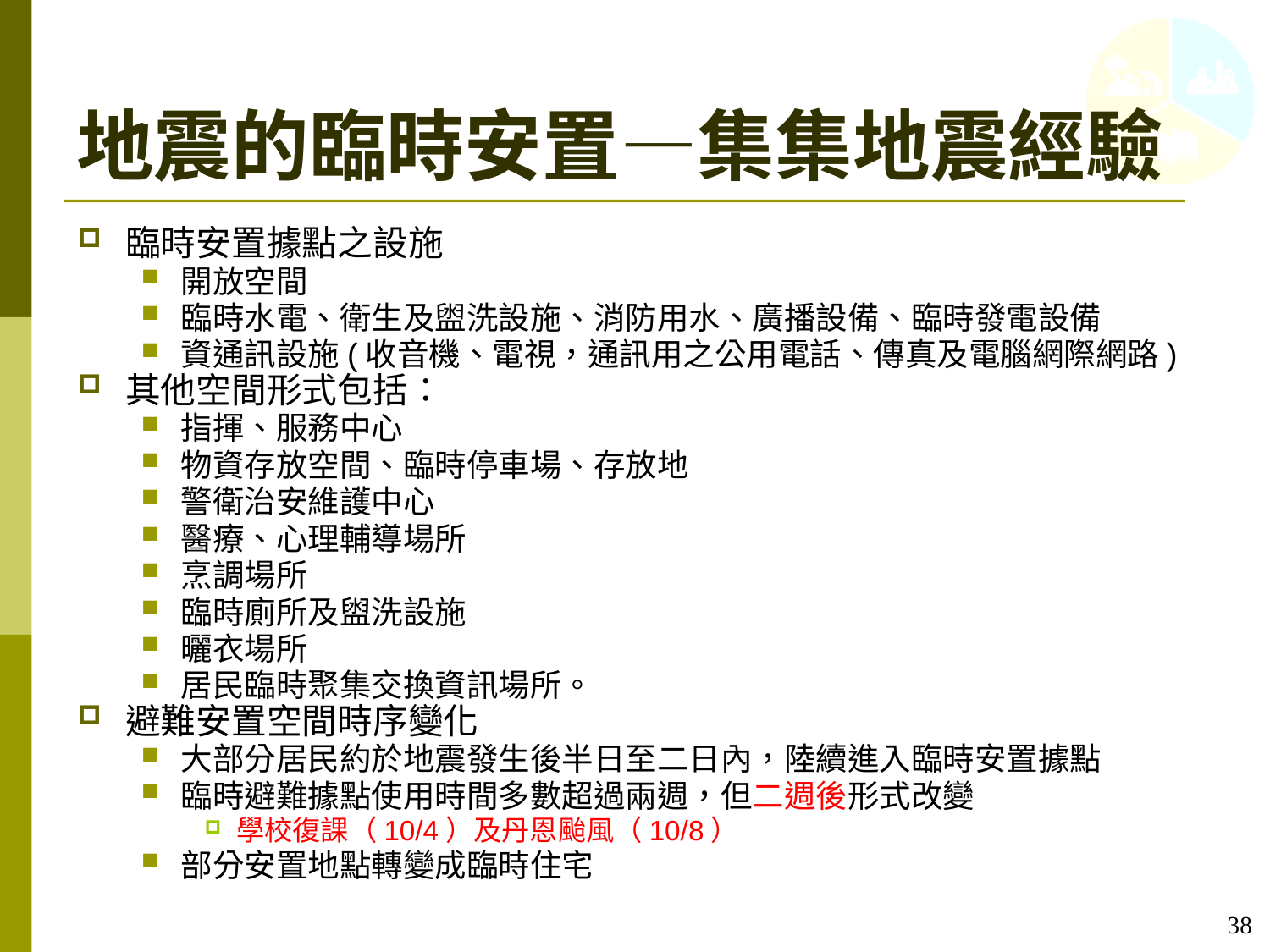

38
# 地震的臨時安置—集集地震經驗
臨時安置據點之設施
開放空間
臨時水電、衛生及盥洗設施、消防用水、廣播設備、臨時發電設備
資通訊設施(收音機、電視，通訊用之公用電話、傳真及電腦網際網路)
其他空間形式包括：
指揮、服務中心
物資存放空間、臨時停車場、存放地
警衛治安維護中心
醫療、心理輔導場所
烹調場所
臨時廁所及盥洗設施
曬衣場所
居民臨時聚集交換資訊場所。
避難安置空間時序變化
大部分居民約於地震發生後半日至二日內，陸續進入臨時安置據點
臨時避難據點使用時間多數超過兩週，但二週後形式改變
學校復課（10/4）及丹恩颱風（10/8）
部分安置地點轉變成臨時住宅